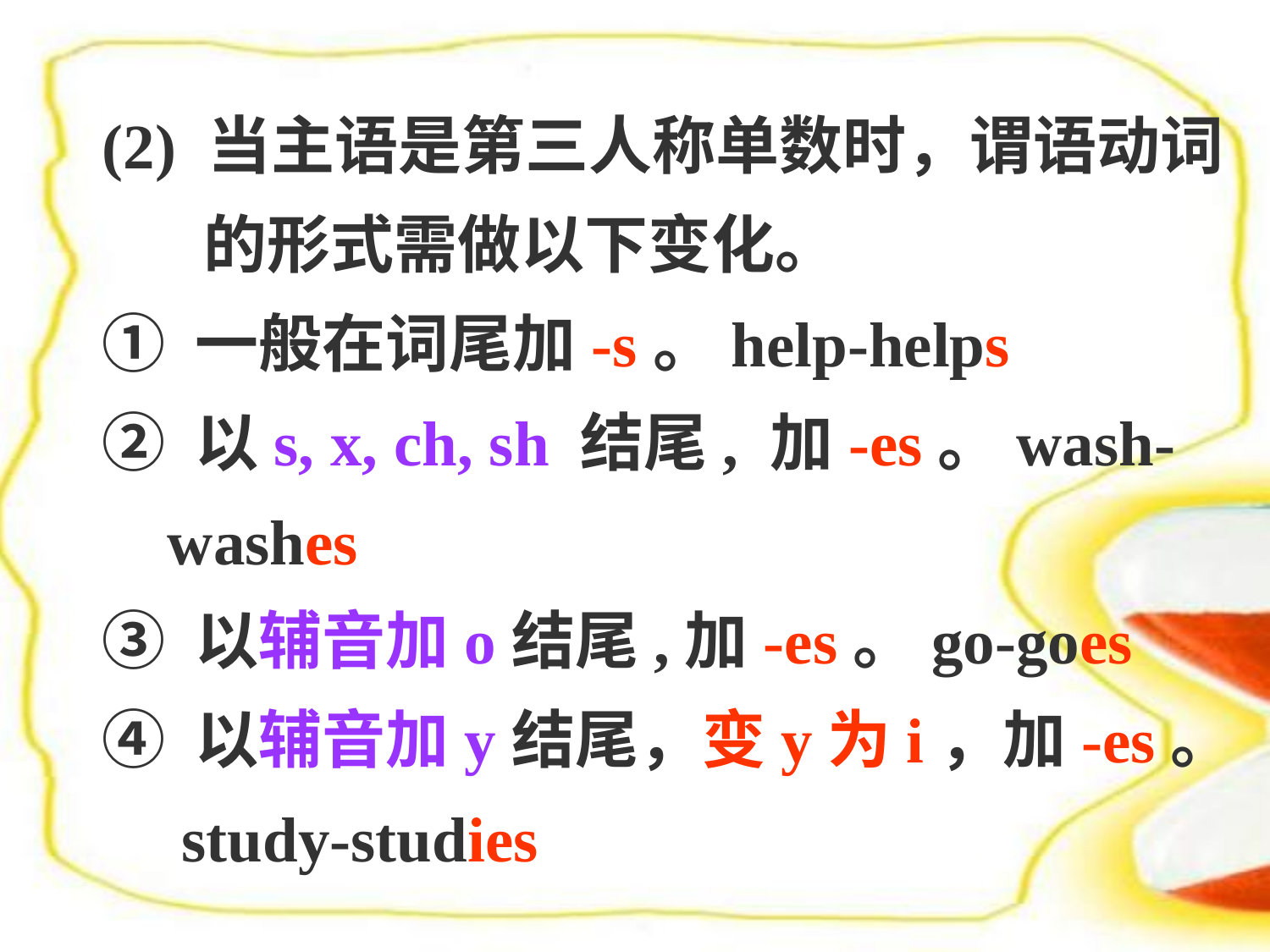

(2) 当主语是第三人称单数时，谓语动词
      的形式需做以下变化。
① 一般在词尾加-s。help-helps
② 以s, x, ch, sh 结尾, 加-es。wash-washes
③ 以辅音加o结尾,加-es。go-goes
④ 以辅音加y结尾，变y为i，加-es。
     study-studies